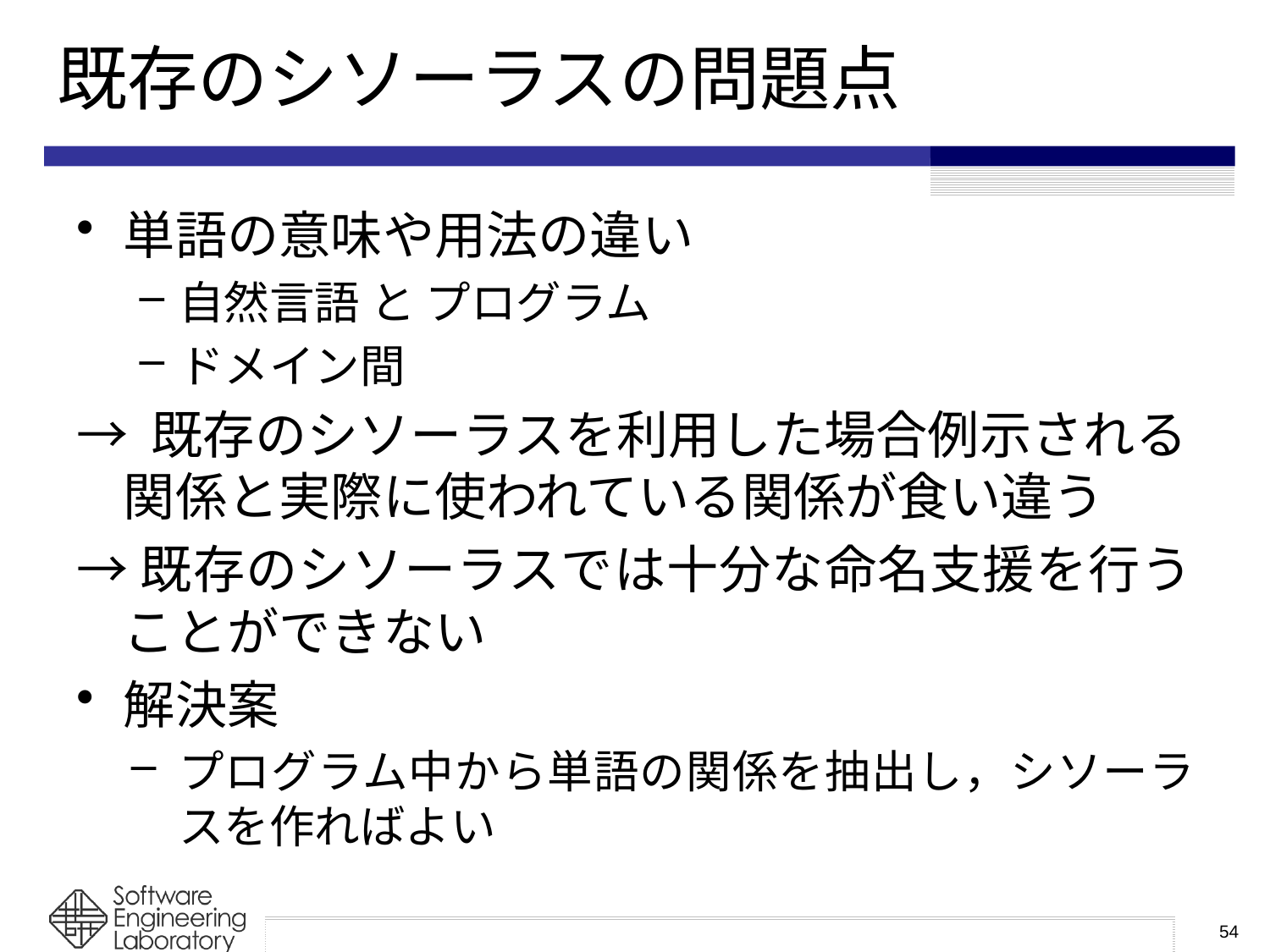

# 既存のシソーラスの問題点
単語の意味や用法の違い
自然言語 と プログラム
ドメイン間
→ 既存のシソーラスを利用した場合例示される関係と実際に使われている関係が食い違う
→既存のシソーラスでは十分な命名支援を行うことができない
解決案
プログラム中から単語の関係を抽出し，シソーラスを作ればよい
54